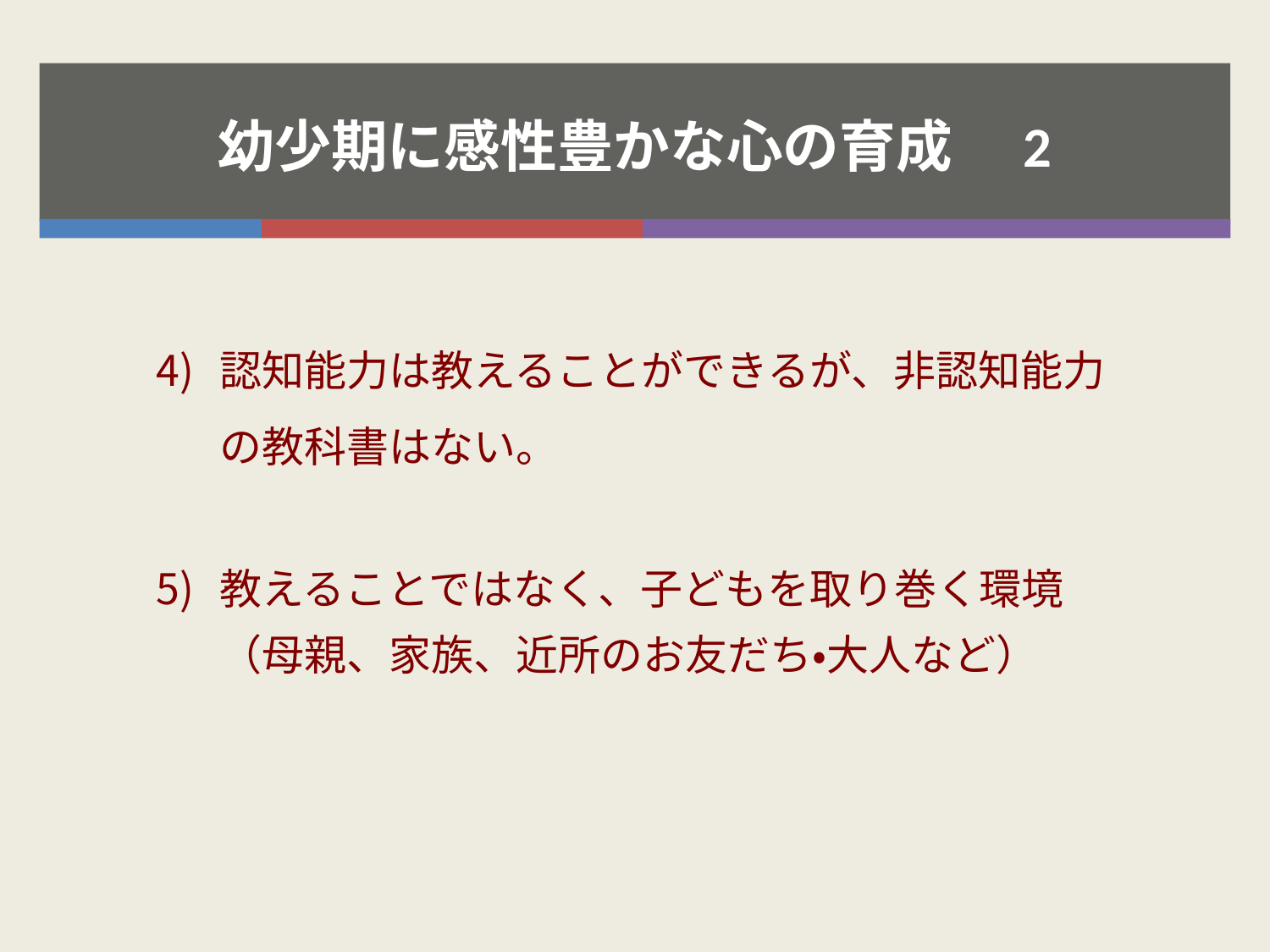

# 幼少期に感性豊かな心の育成　2
認知能力は教えることができるが、非認知能力の教科書はない。

教えることではなく、子どもを取り巻く環境（母親、家族、近所のお友だち・大人など）